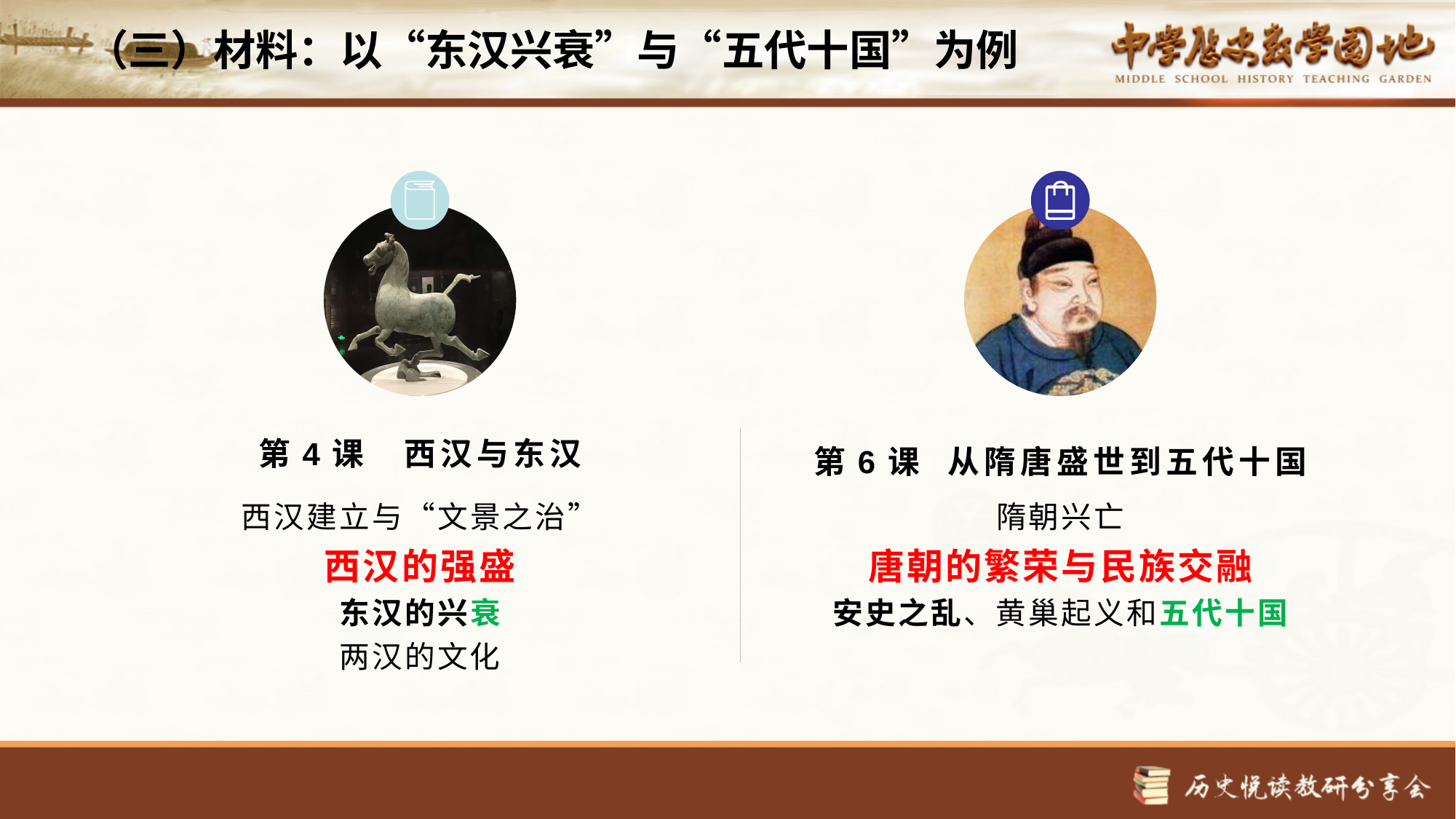

（三）材料：以“东汉兴衰”与“五代十国”为例

第4课   西汉与东汉
第6课  从隋唐盛世到五代十国
西汉建立与“文景之治”
西汉的强盛
东汉的兴衰
两汉的文化
隋朝兴亡
唐朝的繁荣与民族交融
安史之乱、黄巢起义和五代十国